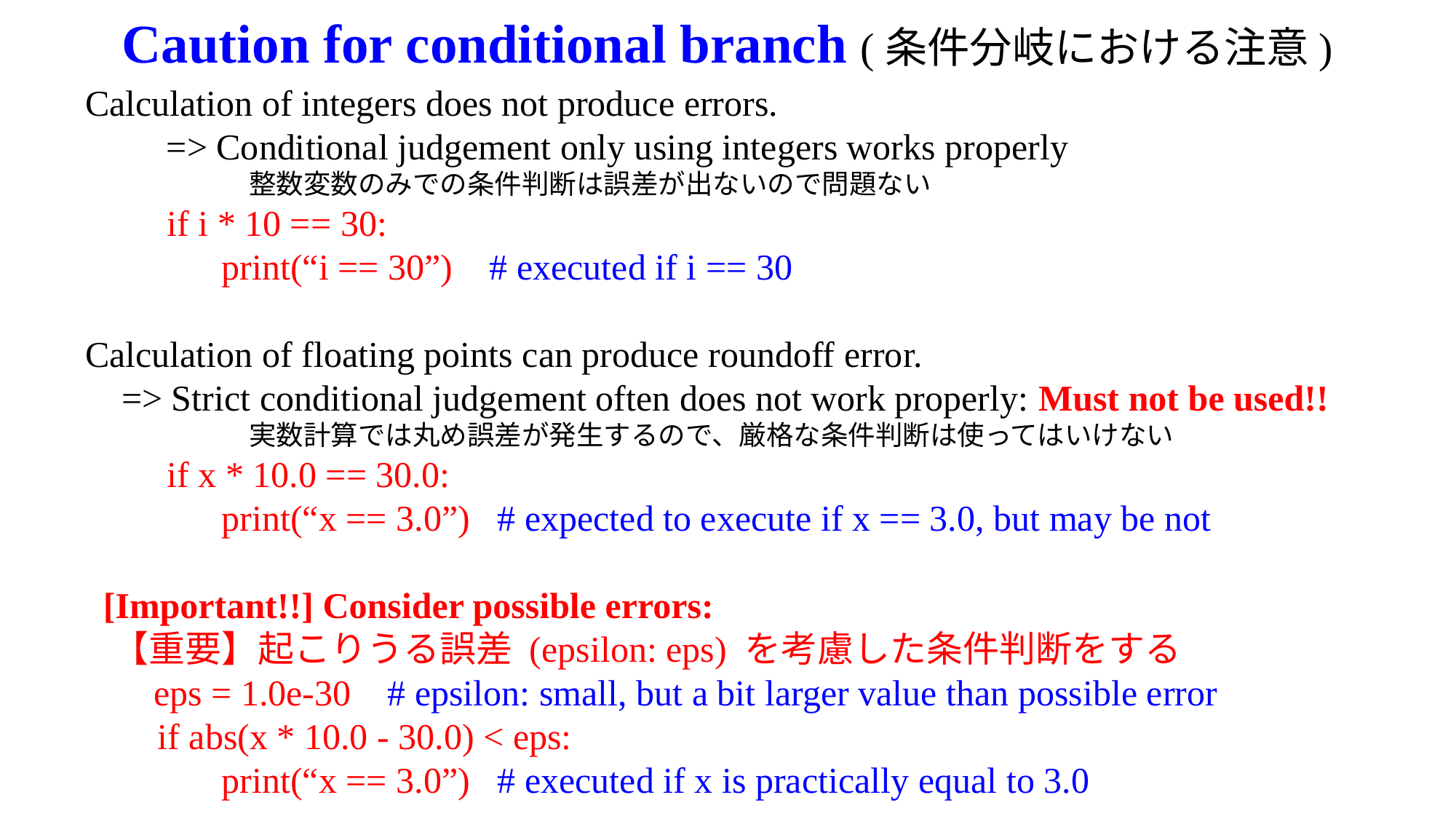

# Caution for conditional branch (条件分岐における注意)
Calculation of integers does not produce errors.
　　=> Conditional judgement only using integers works properly
　　　　　　整数変数のみでの条件判断は誤差が出ないので問題ない
         if i * 10 == 30:
               print(“i == 30”)    # executed if i == 30

Calculation of floating points can produce roundoff error.
    => Strict conditional judgement often does not work properly: Must not be used!!
　　　　　　実数計算では丸め誤差が発生するので、厳格な条件判断は使ってはいけない
         if x * 10.0 == 30.0:
               print(“x == 3.0”)   # expected to execute if x == 3.0, but may be not

  [Important!!] Consider possible errors:
　【重要】起こりうる誤差 (epsilon: eps) を考慮した条件判断をする
          eps = 1.0e-30    # epsilon: small, but a bit larger value than possible error
        if abs(x * 10.0 - 30.0) < eps:
               print(“x == 3.0”)   # executed if x is practically equal to 3.0